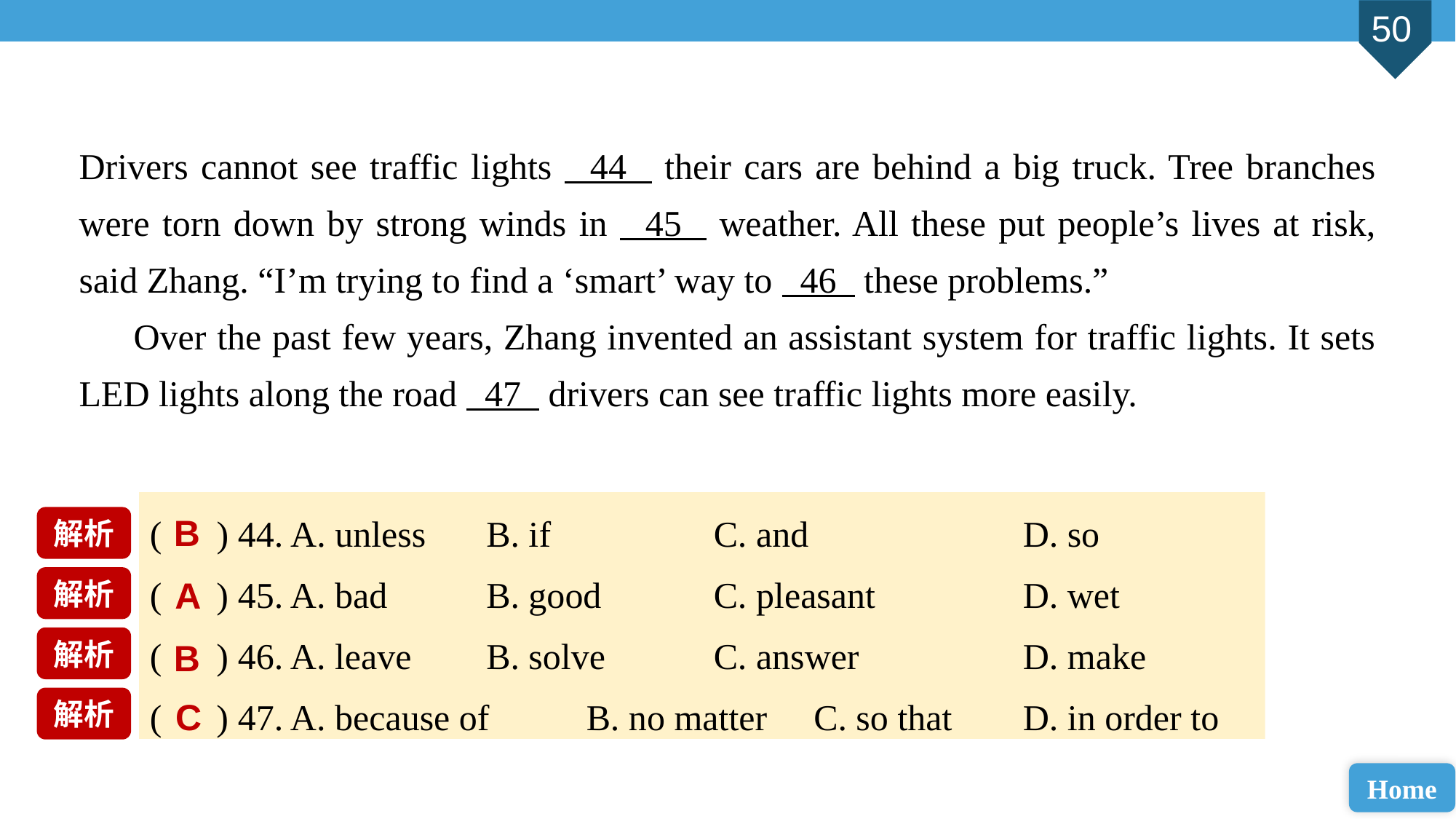

Drivers cannot see traffic lights   44   their cars are behind a big truck. Tree branches were torn down by strong winds in   45   weather. All these put people’s lives at risk, said Zhang. “I’m trying to find a ‘smart’ way to   46   these problems.”
Over the past few years, Zhang invented an assistant system for traffic lights. It sets LED lights along the road   47   drivers can see traffic lights more easily.
(      ) 44. A. unless 	 B. if	              C. and 		D. so
(      ) 45. A. bad	 B. good 	  C. pleasant 		D. wet
(      ) 46. A. leave 	 B. solve	  C. answer		D. make
(      ) 47. A. because of 	B. no matter	 C. so that 	D. in order to
B
解析
解析
A
解析
B
解析
C